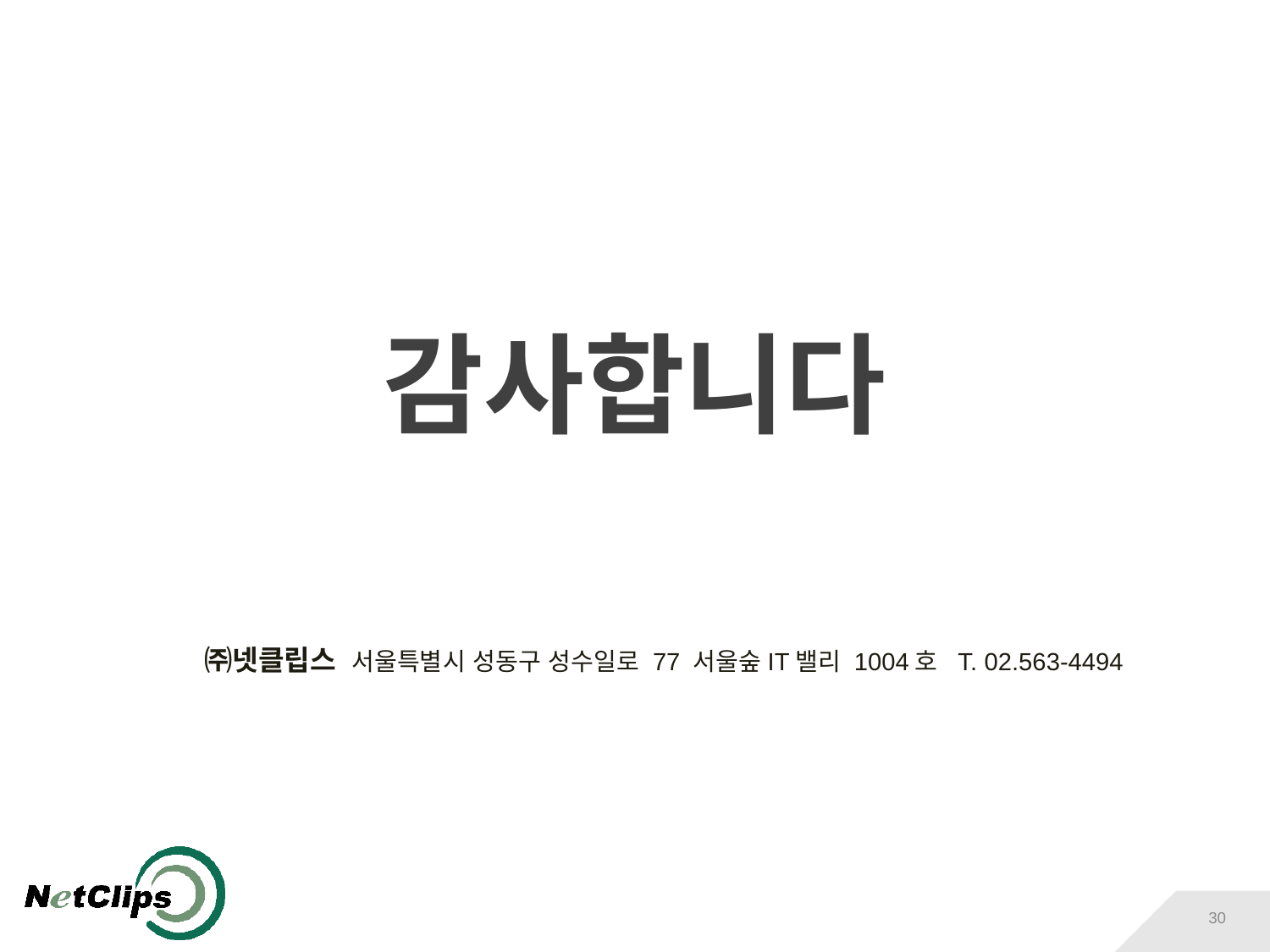

# 감사합니다
㈜넷클립스  서울특별시 성동구 성수일로 77 서울숲IT밸리 1004호  T. 02.563-4494
30